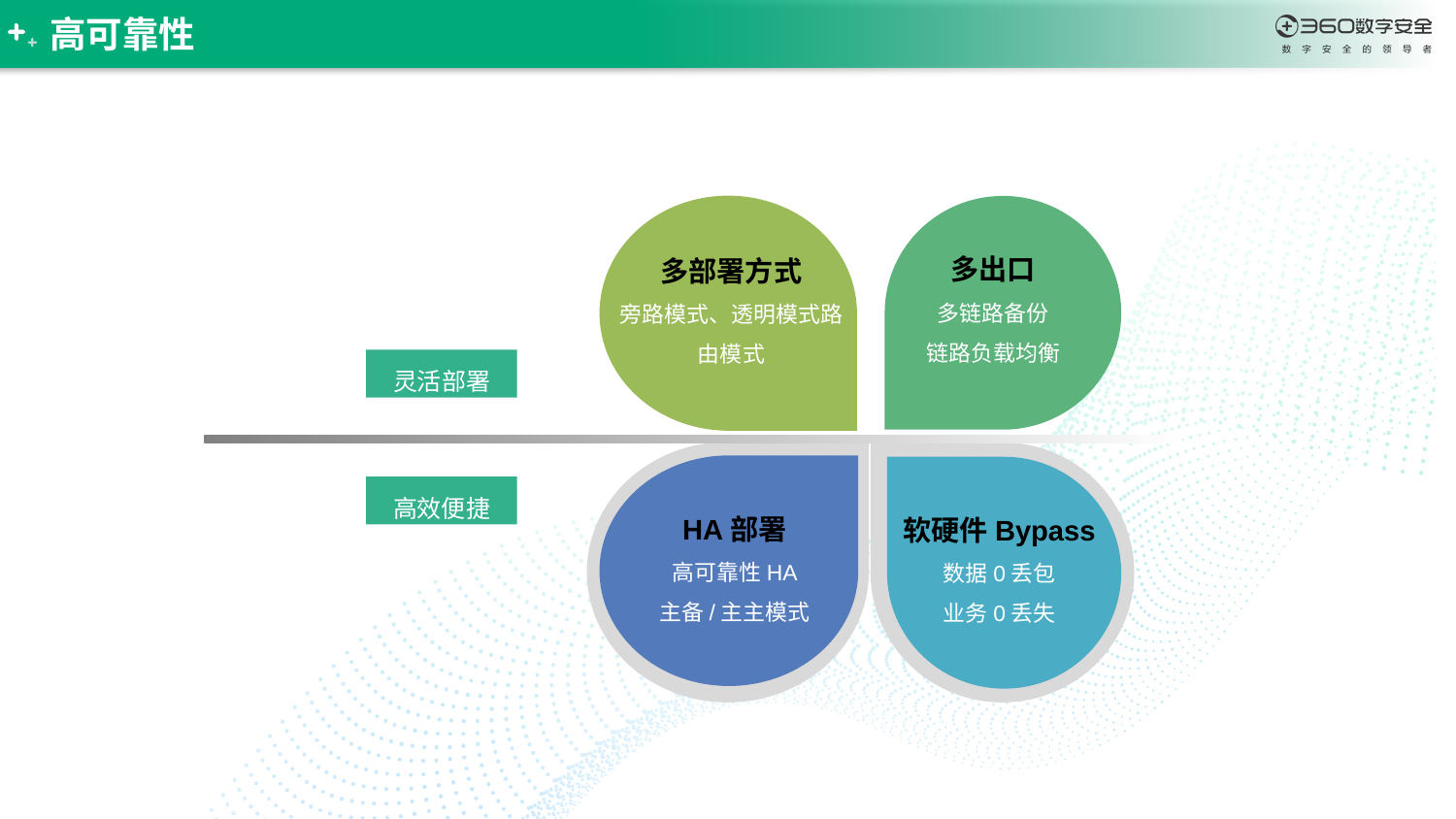

高可靠性

多出口
多链路备份
链路负载均衡
多部署方式
旁路模式、透明模式路由模式
灵活部署

高效便捷
HA部署
高可靠性HA
主备/主主模式
软硬件Bypass
数据0丢包
业务0丢失